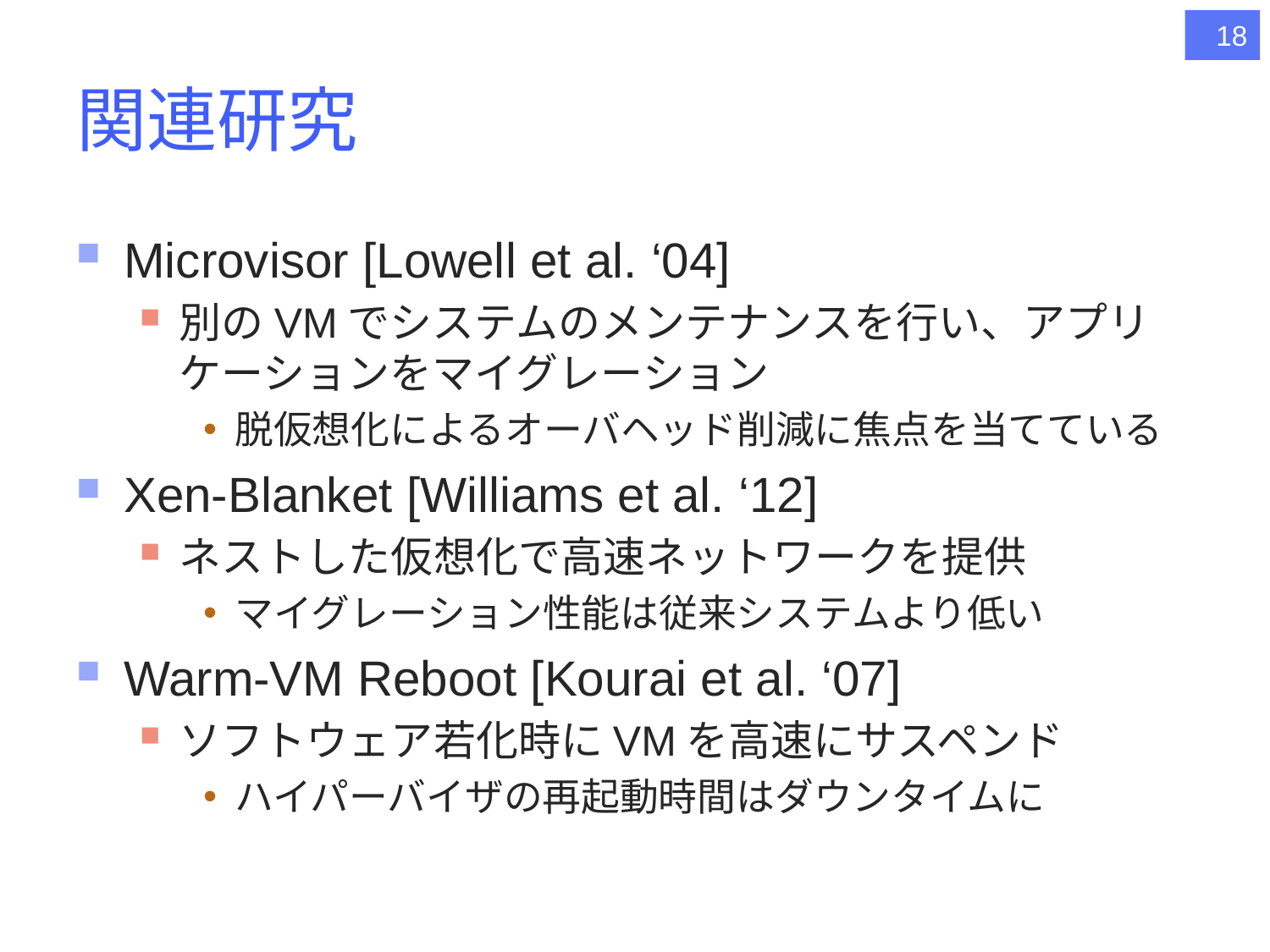

18
# 関連研究
Microvisor [Lowell et al. ‘04]
別のVMでシステムのメンテナンスを行い、アプリケーションをマイグレーション
脱仮想化によるオーバヘッド削減に焦点を当てている
Xen-Blanket [Williams et al. ‘12]
ネストした仮想化で高速ネットワークを提供
マイグレーション性能は従来システムより低い
Warm-VM Reboot [Kourai et al. ‘07]
ソフトウェア若化時にVMを高速にサスペンド
ハイパーバイザの再起動時間はダウンタイムに